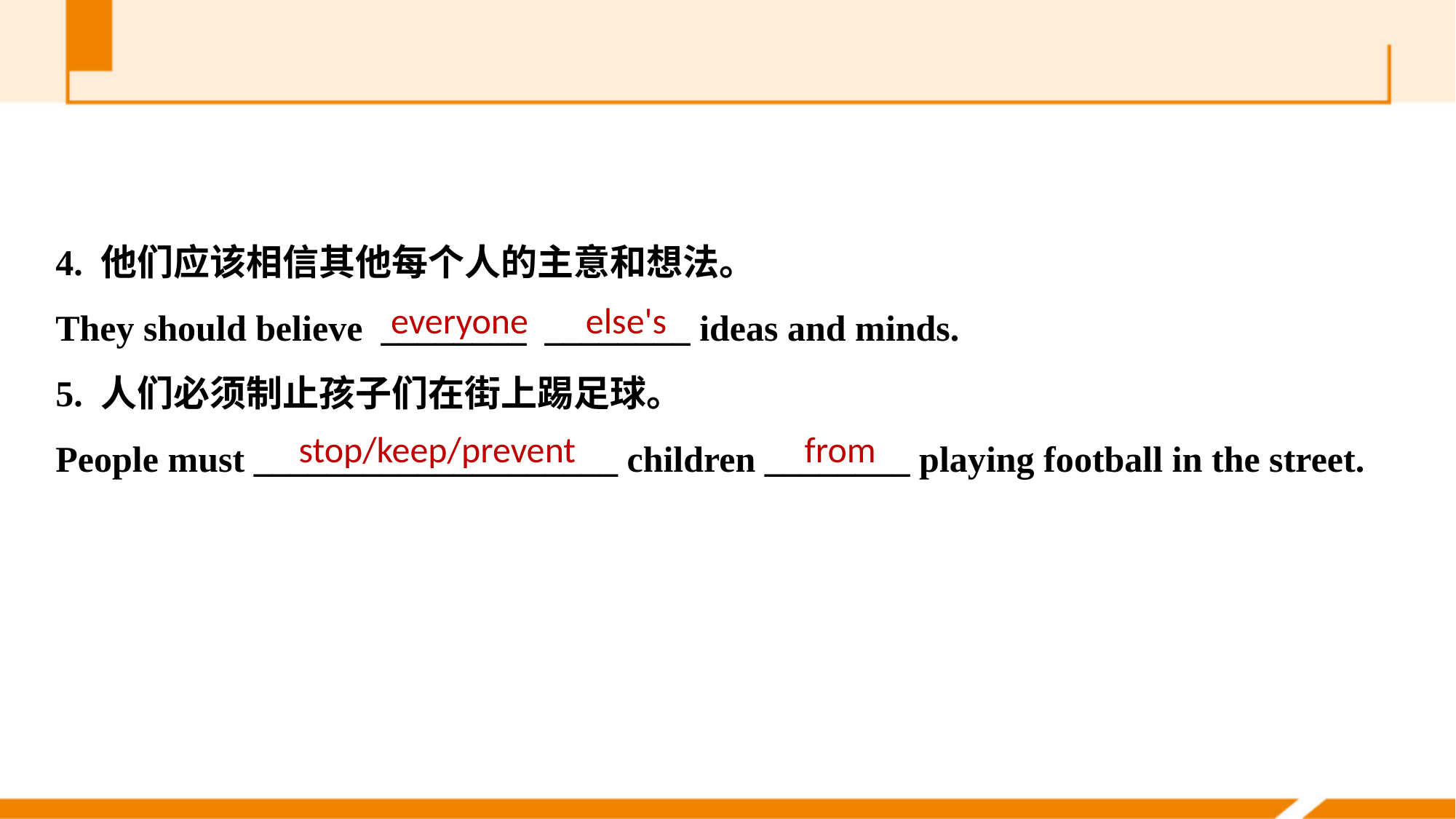

4. 他们应该相信其他每个人的主意和想法。
They should believe  ________  ________ ideas and minds.
5. 人们必须制止孩子们在街上踢足球。
People must ____________________ children ________ playing football in the street.
everyone       else's
stop/keep/prevent                            from